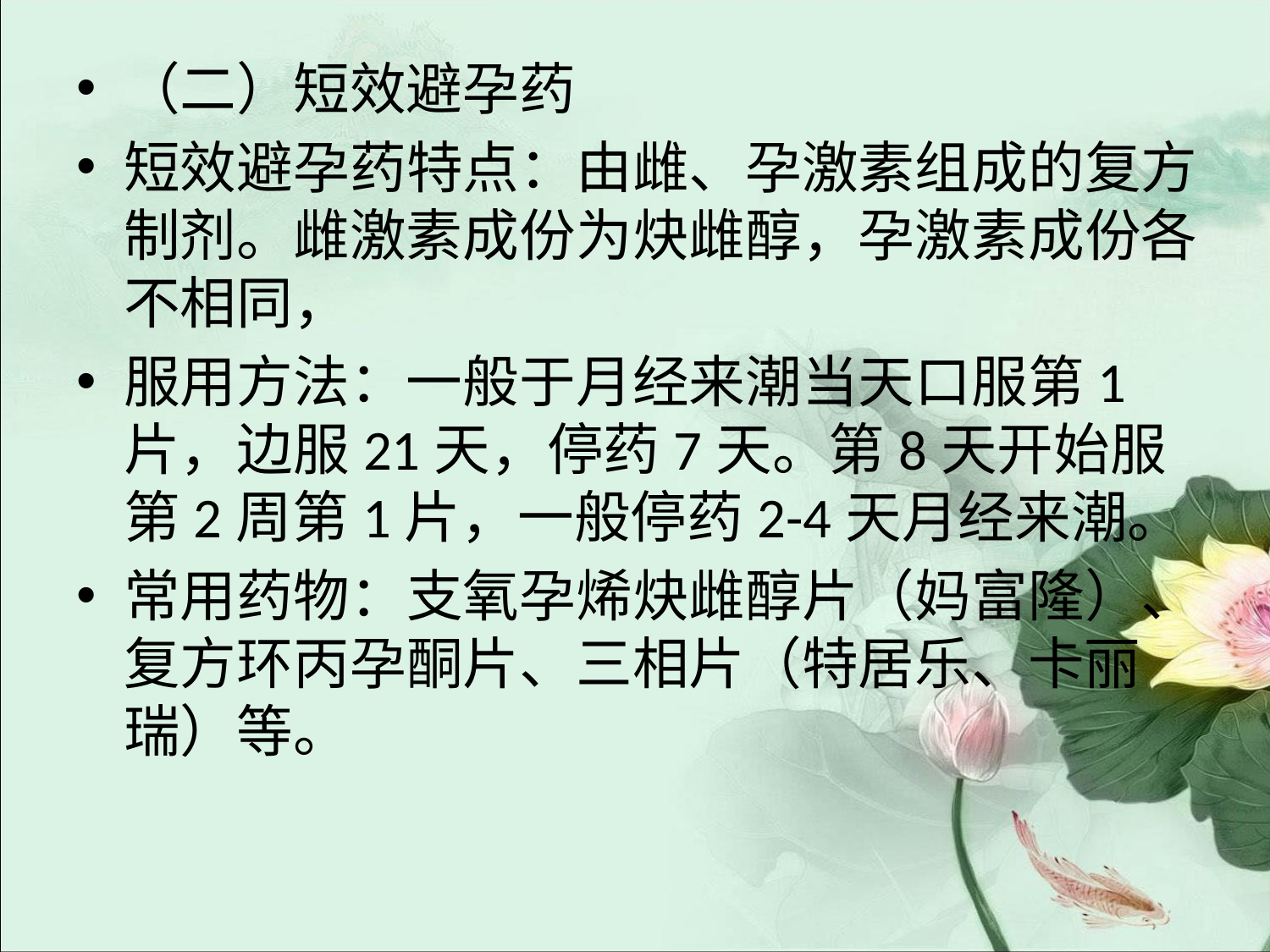

（二）短效避孕药
短效避孕药特点：由雌、孕激素组成的复方制剂。雌激素成份为炔雌醇，孕激素成份各不相同，
服用方法：一般于月经来潮当天口服第1片，边服21天，停药7天。第8天开始服第2周第1片，一般停药2-4天月经来潮。
常用药物：支氧孕烯炔雌醇片（妈富隆）、复方环丙孕酮片、三相片（特居乐、卡丽瑞）等。